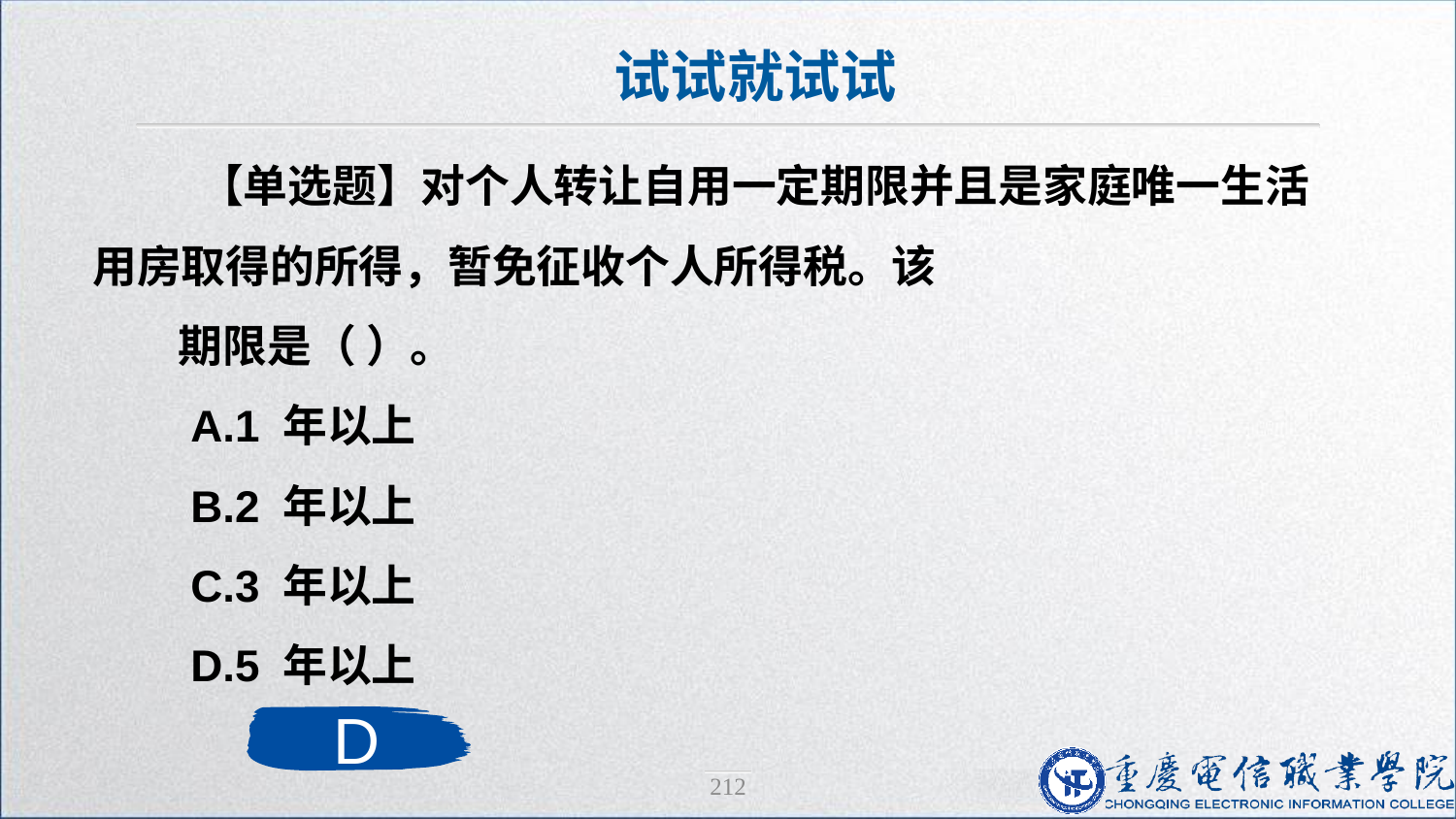

试试就试试
 【单选题】对个人转让自用一定期限并且是家庭唯一生活用房取得的所得，暂免征收个人所得税。该
期限是（ ）。
 A.1 年以上
 B.2 年以上
 C.3 年以上
 D.5 年以上

D
212